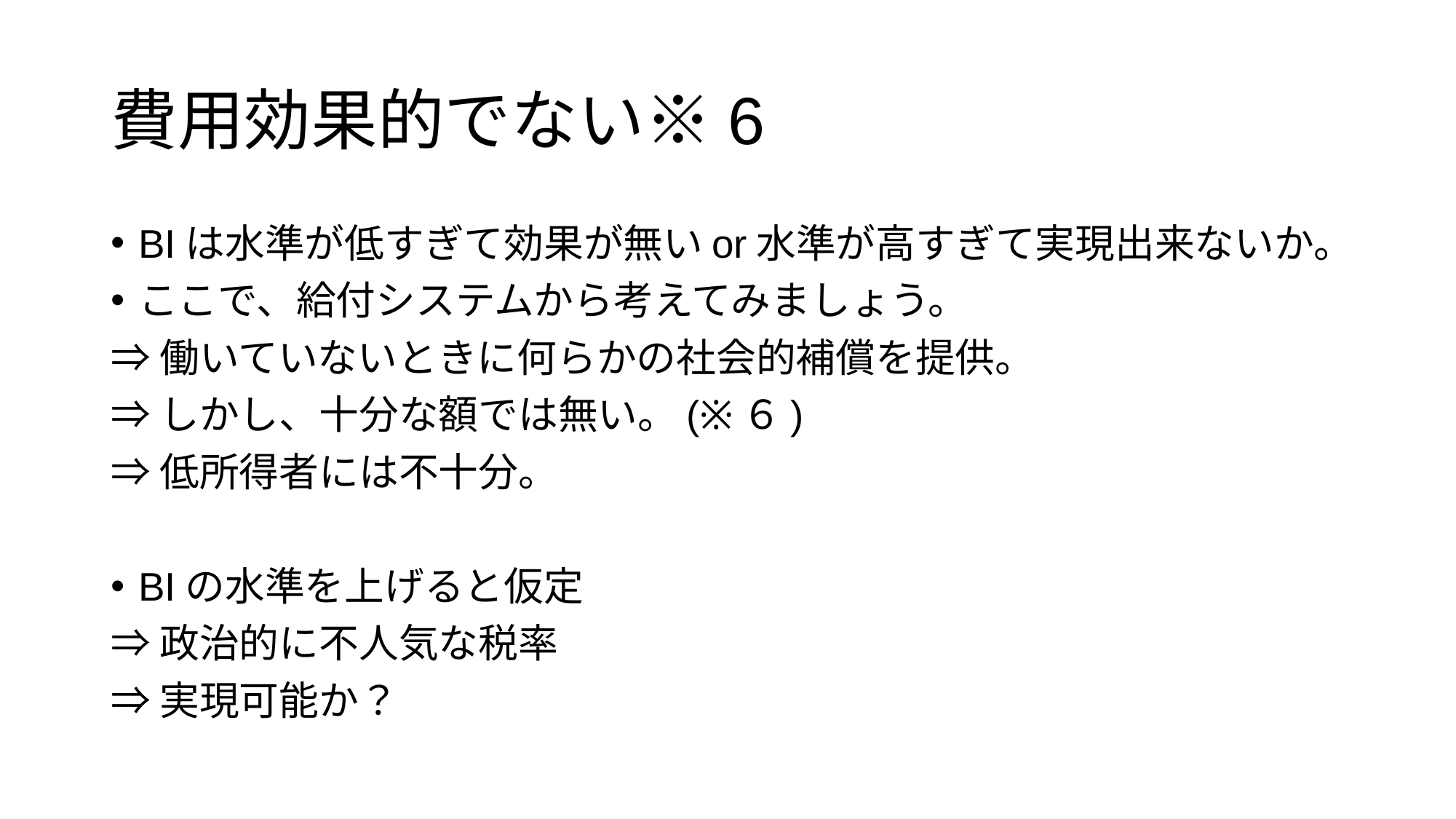

# 費用効果的でない※6
BIは水準が低すぎて効果が無いor水準が高すぎて実現出来ないか。
ここで、給付システムから考えてみましょう。
⇒働いていないときに何らかの社会的補償を提供。
⇒しかし、十分な額では無い。(※６)
⇒低所得者には不十分。

BIの水準を上げると仮定
⇒政治的に不人気な税率
⇒実現可能か？